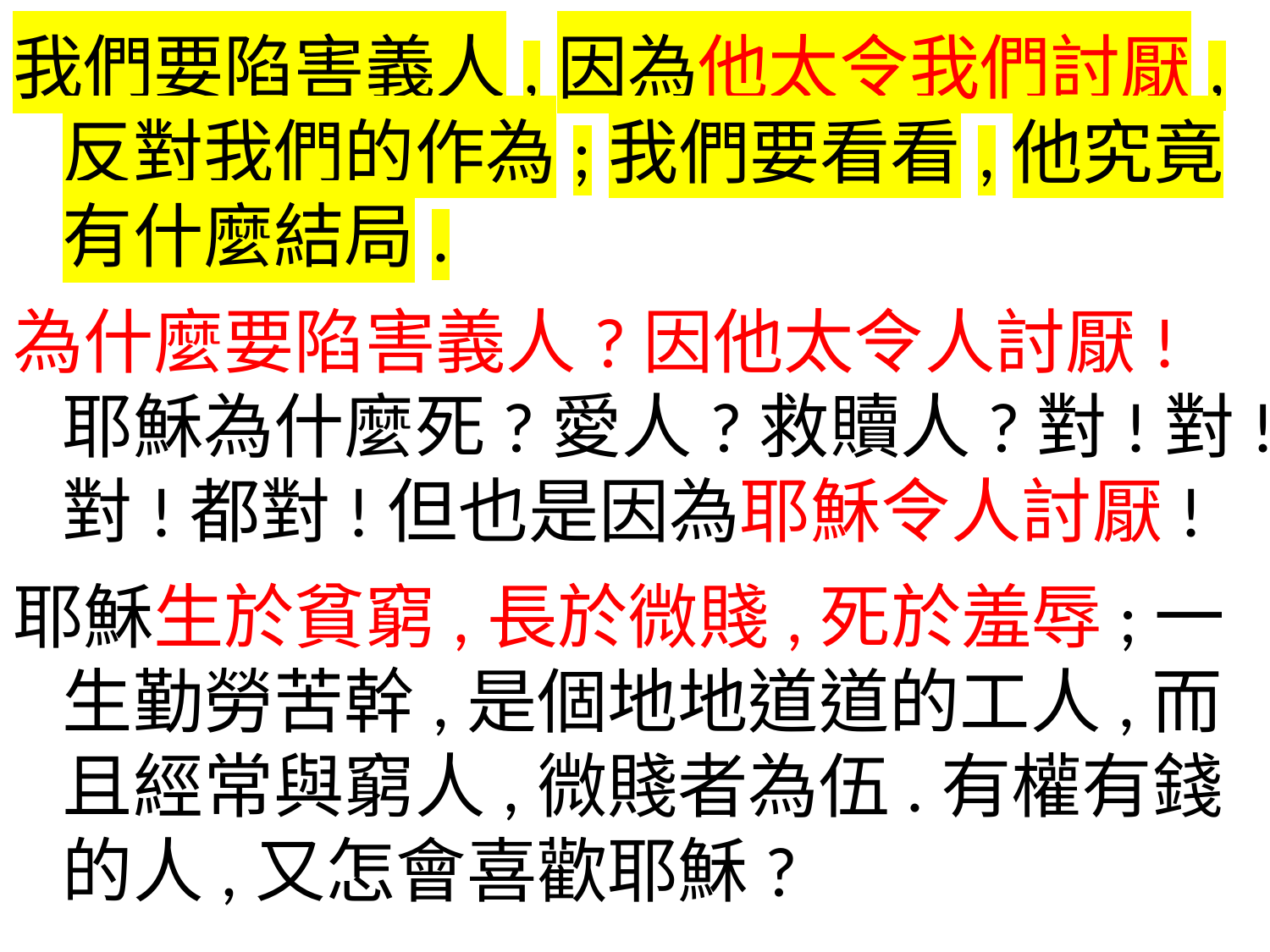

我們要陷害義人,因為他太令我們討厭,反對我們的作為;我們要看看,他究竟有什麼結局.
為什麼要陷害義人?因他太令人討厭!
耶穌為什麼死?愛人?救贖人?對!對!對!都對!但也是因為耶穌令人討厭!
耶穌生於貧窮,長於微賤,死於羞辱;一生勤勞苦幹,是個地地道道的工人,而且經常與窮人,微賤者為伍.有權有錢的人,又怎會喜歡耶穌?